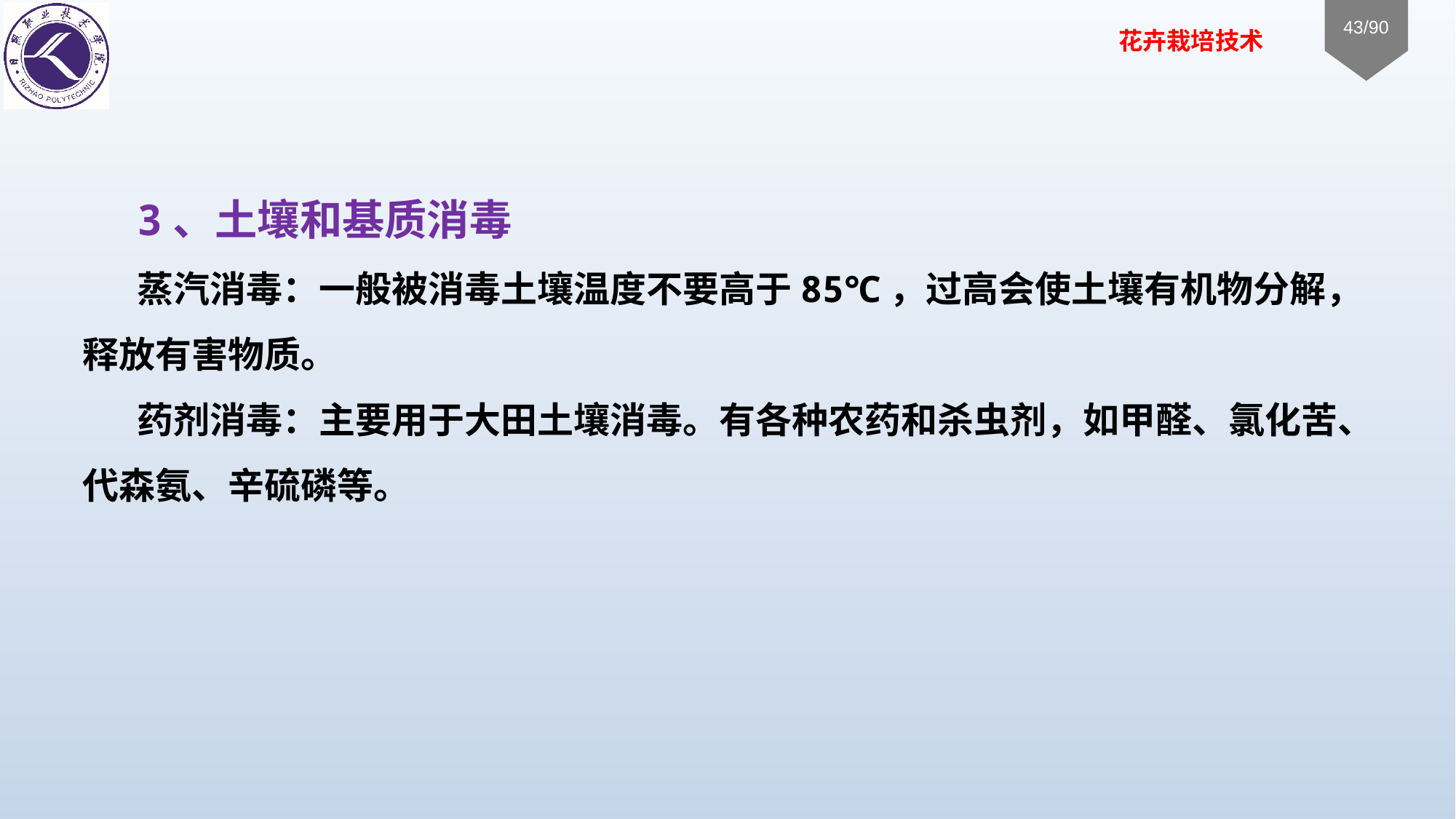

3、土壤和基质消毒
蒸汽消毒：一般被消毒土壤温度不要高于85℃，过高会使土壤有机物分解，释放有害物质。
药剂消毒：主要用于大田土壤消毒。有各种农药和杀虫剂，如甲醛、氯化苦、代森氨、辛硫磷等。